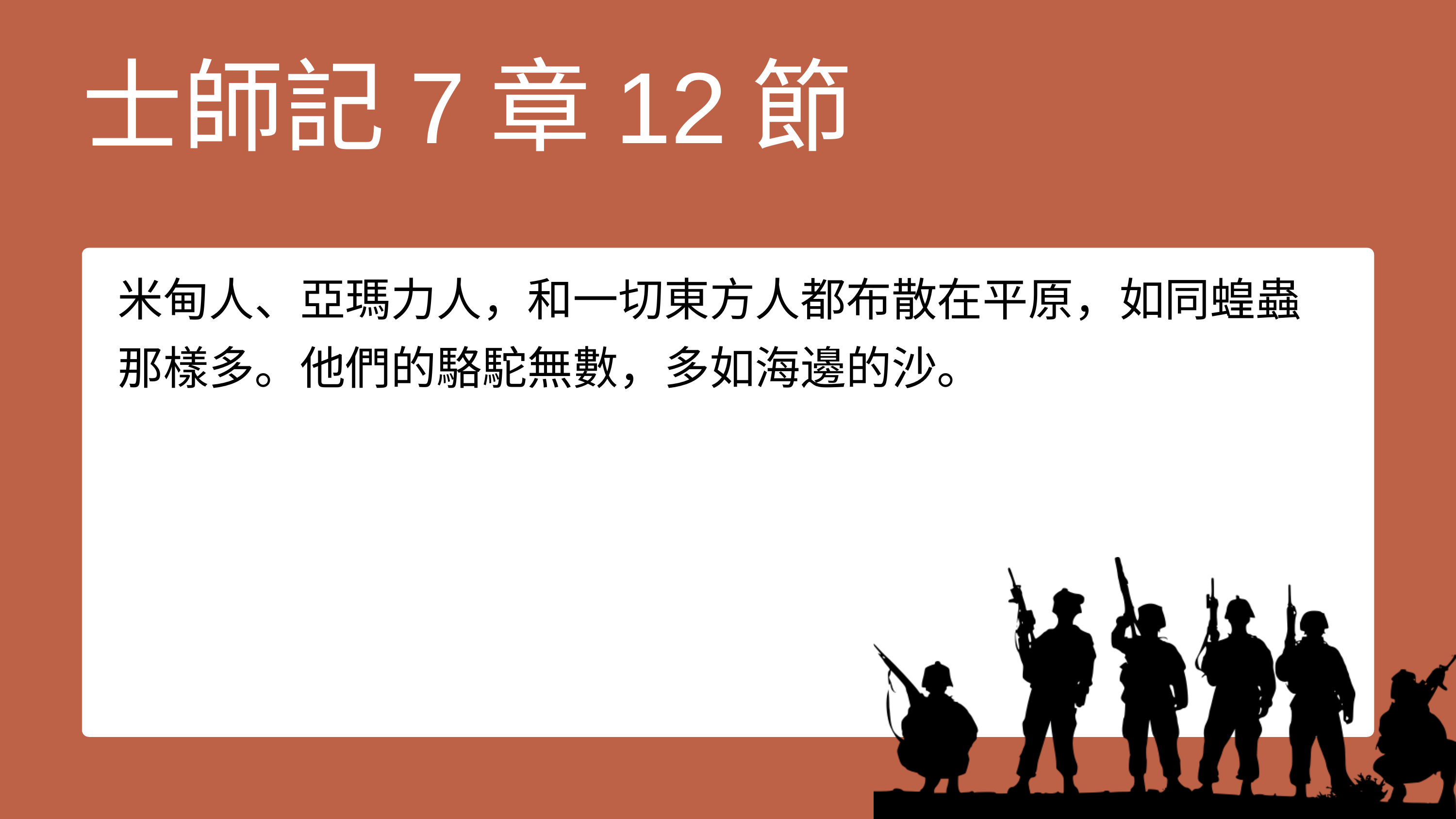

士師記7章12節

米甸人、亞瑪力人，和一切東方人都布散在平原，如同蝗蟲那樣多。他們的駱駝無數，多如海邊的沙。